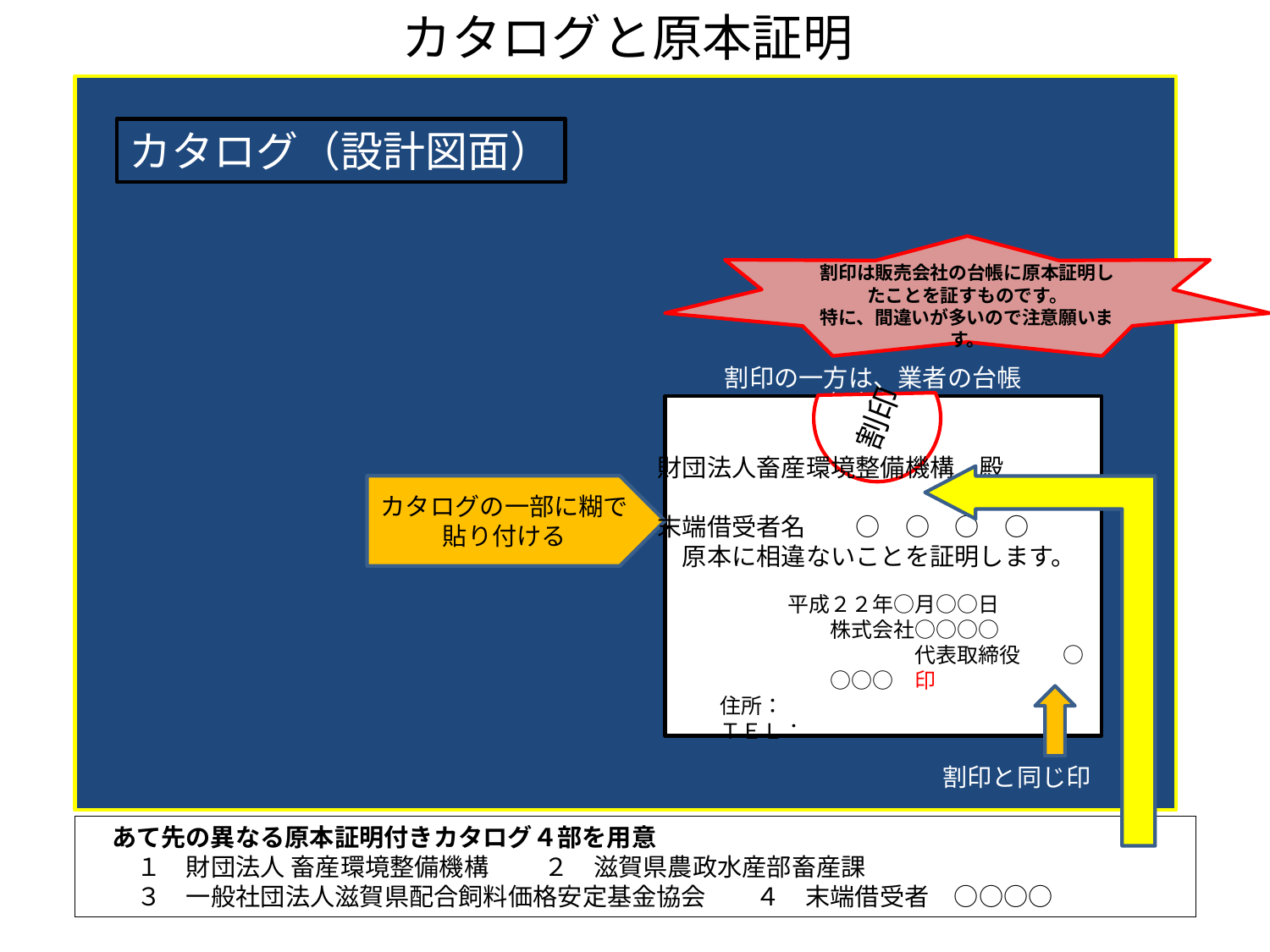

カタログと原本証明

カタログ（設計図面）

割印は販売会社の台帳に原本証明したことを証すものです。
特に、間違いが多いので注意願います。
割印
割印の一方は、業者の台帳
智畜産ｃｈ
畜産

　平成２２年○月○○日
　　　株式会社○○○○
　　　　　　　　　　　代表取締役　　○○○○　印
　　住所：
　　ＴＥＬ：
財団法人畜産環境整備機構　殿

末端借受者名　　○　○　○　○
　原本に相違ないことを証明します。
カタログの一部に糊で貼り付ける

割印と同じ印
　あて先の異なる原本証明付きカタログ４部を用意
　　１　財団法人 畜産環境整備機構 　　２　滋賀県農政水産部畜産課
　　３　一般社団法人滋賀県配合飼料価格安定基金協会　　４　末端借受者　○○○○